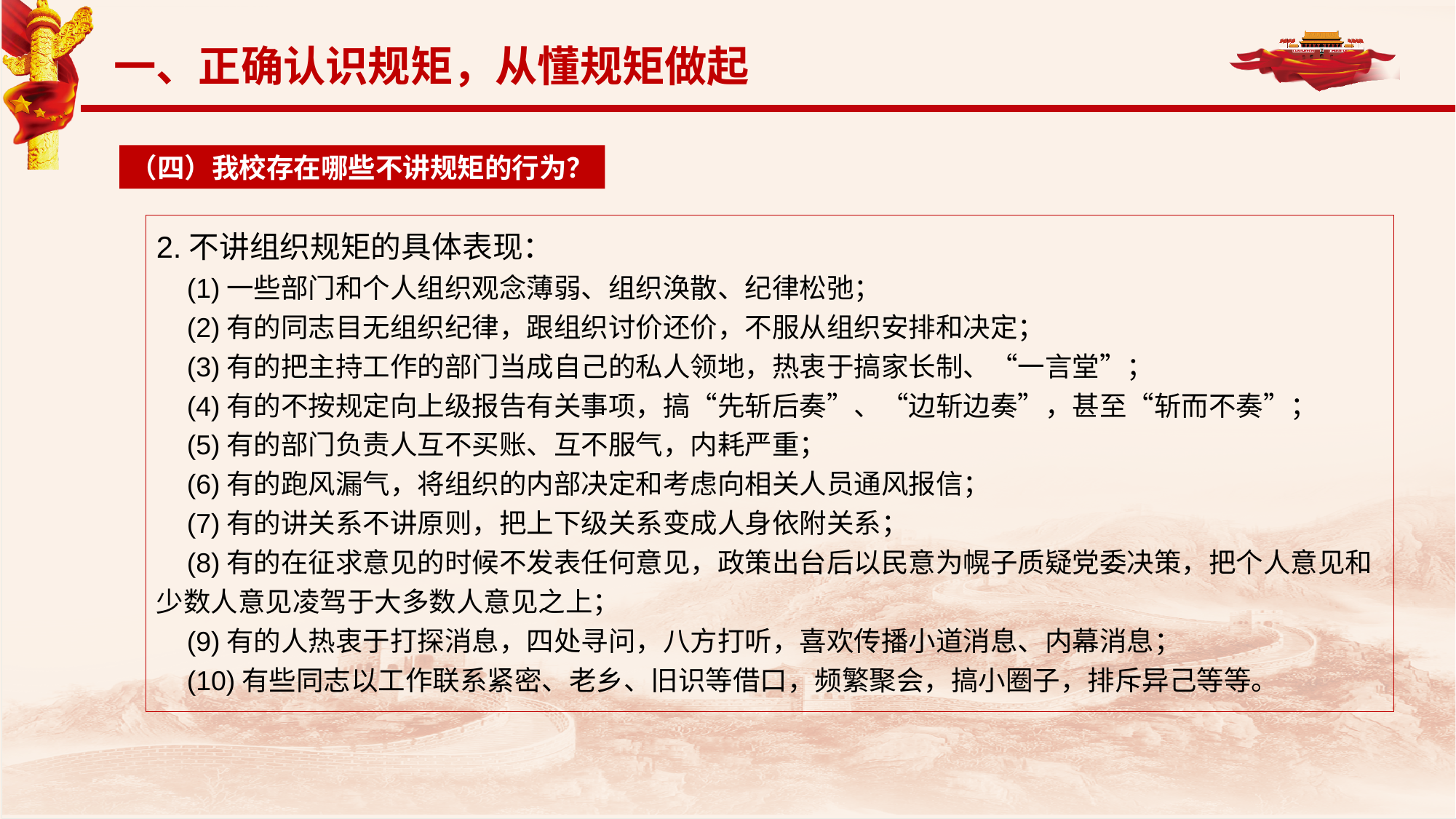

一、正确认识规矩，从懂规矩做起
（四）我校存在哪些不讲规矩的行为？
2.不讲组织规矩的具体表现：
    (1)一些部门和个人组织观念薄弱、组织涣散、纪律松弛；
    (2)有的同志目无组织纪律，跟组织讨价还价，不服从组织安排和决定；
    (3)有的把主持工作的部门当成自己的私人领地，热衷于搞家长制、“一言堂”；
    (4)有的不按规定向上级报告有关事项，搞“先斩后奏”、“边斩边奏”，甚至“斩而不奏”；
    (5)有的部门负责人互不买账、互不服气，内耗严重；
    (6)有的跑风漏气，将组织的内部决定和考虑向相关人员通风报信；
    (7)有的讲关系不讲原则，把上下级关系变成人身依附关系；
    (8)有的在征求意见的时候不发表任何意见，政策出台后以民意为幌子质疑党委决策，把个人意见和少数人意见凌驾于大多数人意见之上；
    (9)有的人热衷于打探消息，四处寻问，八方打听，喜欢传播小道消息、内幕消息；
    (10)有些同志以工作联系紧密、老乡、旧识等借口，频繁聚会，搞小圈子，排斥异己等等。